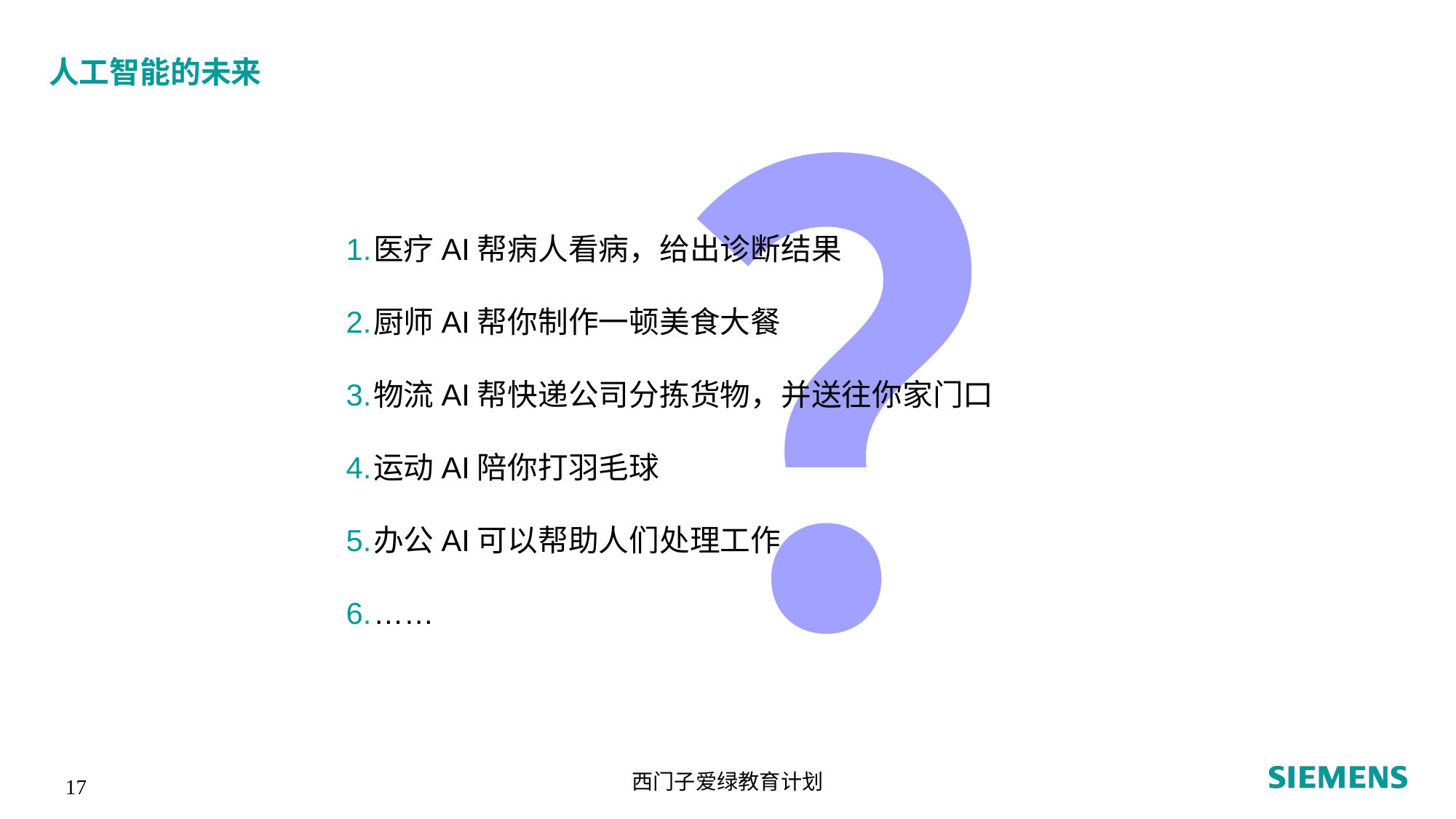

？
# 人工智能的未来
医疗AI帮病人看病，给出诊断结果
厨师AI帮你制作一顿美食大餐
物流AI帮快递公司分拣货物，并送往你家门口
运动AI陪你打羽毛球
办公AI可以帮助人们处理工作
……
 17
西门子爱绿教育计划